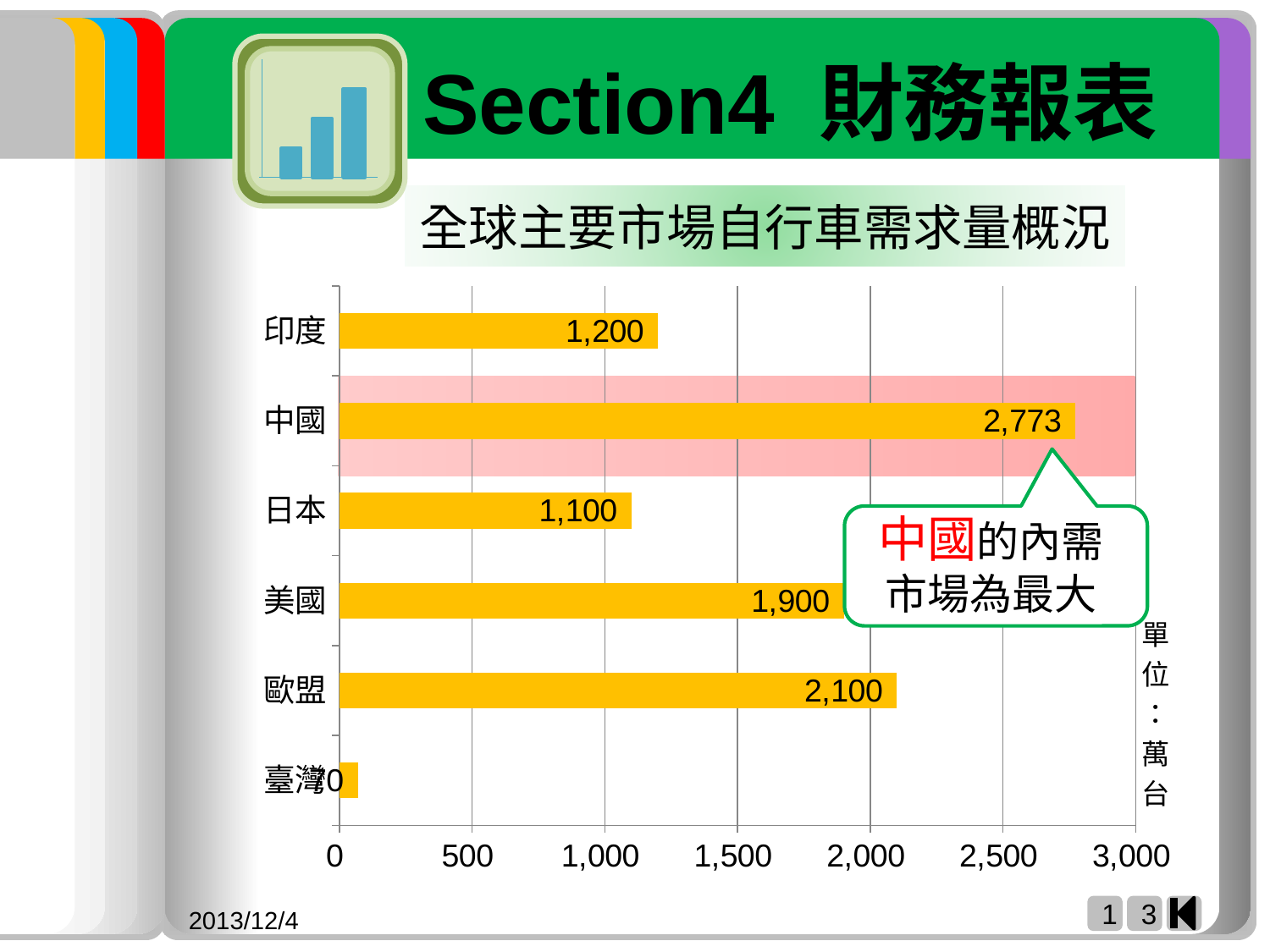

全球主要市場自行車需求量概況

### Chart

| Category | 內需 |
|---|---|
| 臺灣 | 70.0 |
| 歐盟 | 2100.0 |
| 美國 | 1900.0 |
| 日本 | 1100.0 |
| 中國 | 2773.0 |
| 印度 | 1200.0 |
中國的內需
市場為最大

1
3